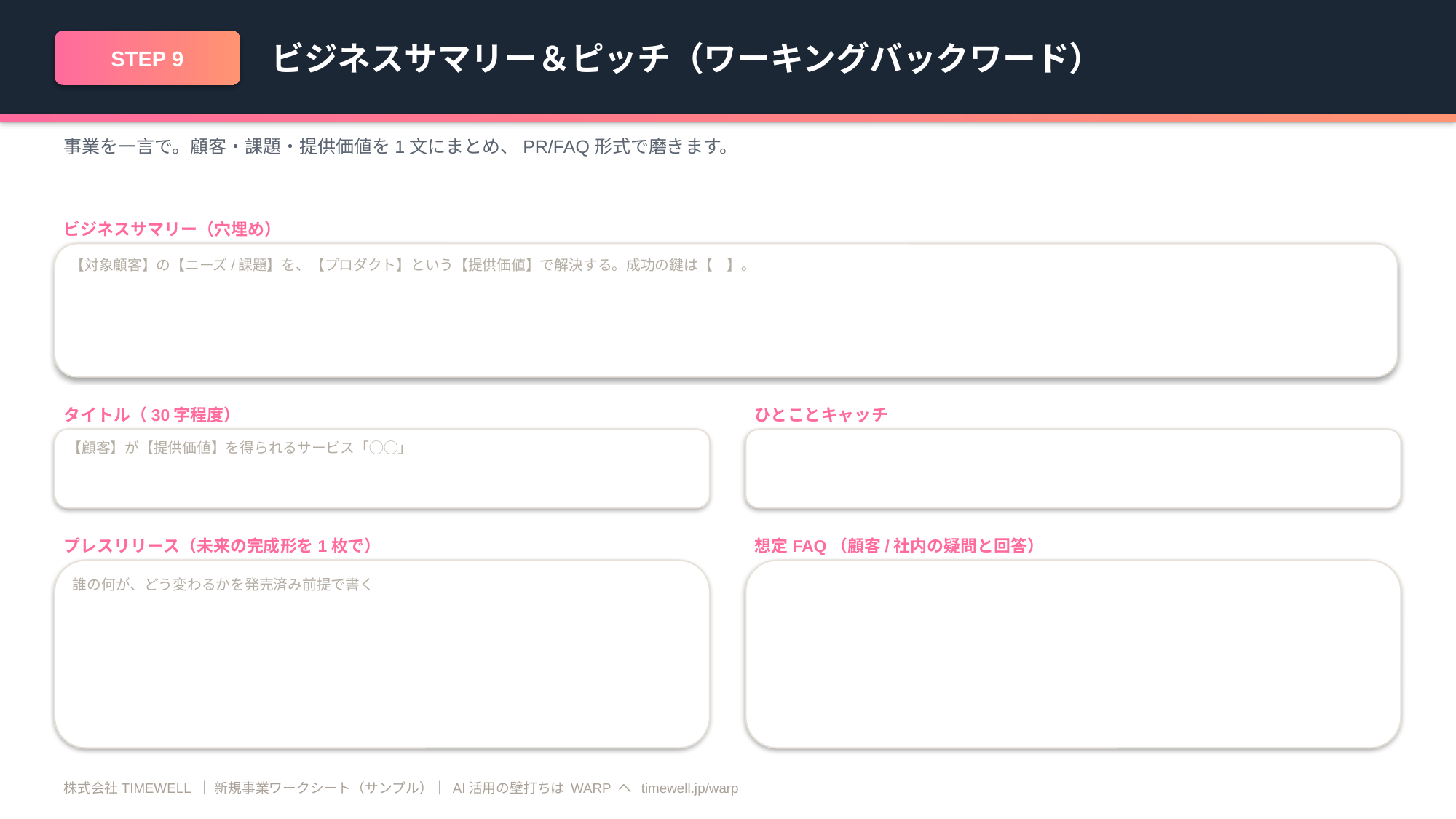

ビジネスサマリー＆ピッチ（ワーキングバックワード）
STEP 9

事業を一言で。顧客・課題・提供価値を1文にまとめ、PR/FAQ形式で磨きます。
ビジネスサマリー（穴埋め）
【対象顧客】の【ニーズ/課題】を、【プロダクト】という【提供価値】で解決する。成功の鍵は【　】。
タイトル（30字程度）
ひとことキャッチ
【顧客】が【提供価値】を得られるサービス「◯◯」

プレスリリース（未来の完成形を1枚で）
想定FAQ（顧客/社内の疑問と回答）
誰の何が、どう変わるかを発売済み前提で書く

株式会社TIMEWELL ｜ 新規事業ワークシート（サンプル）｜ AI活用の壁打ちは WARP へ  timewell.jp/warp